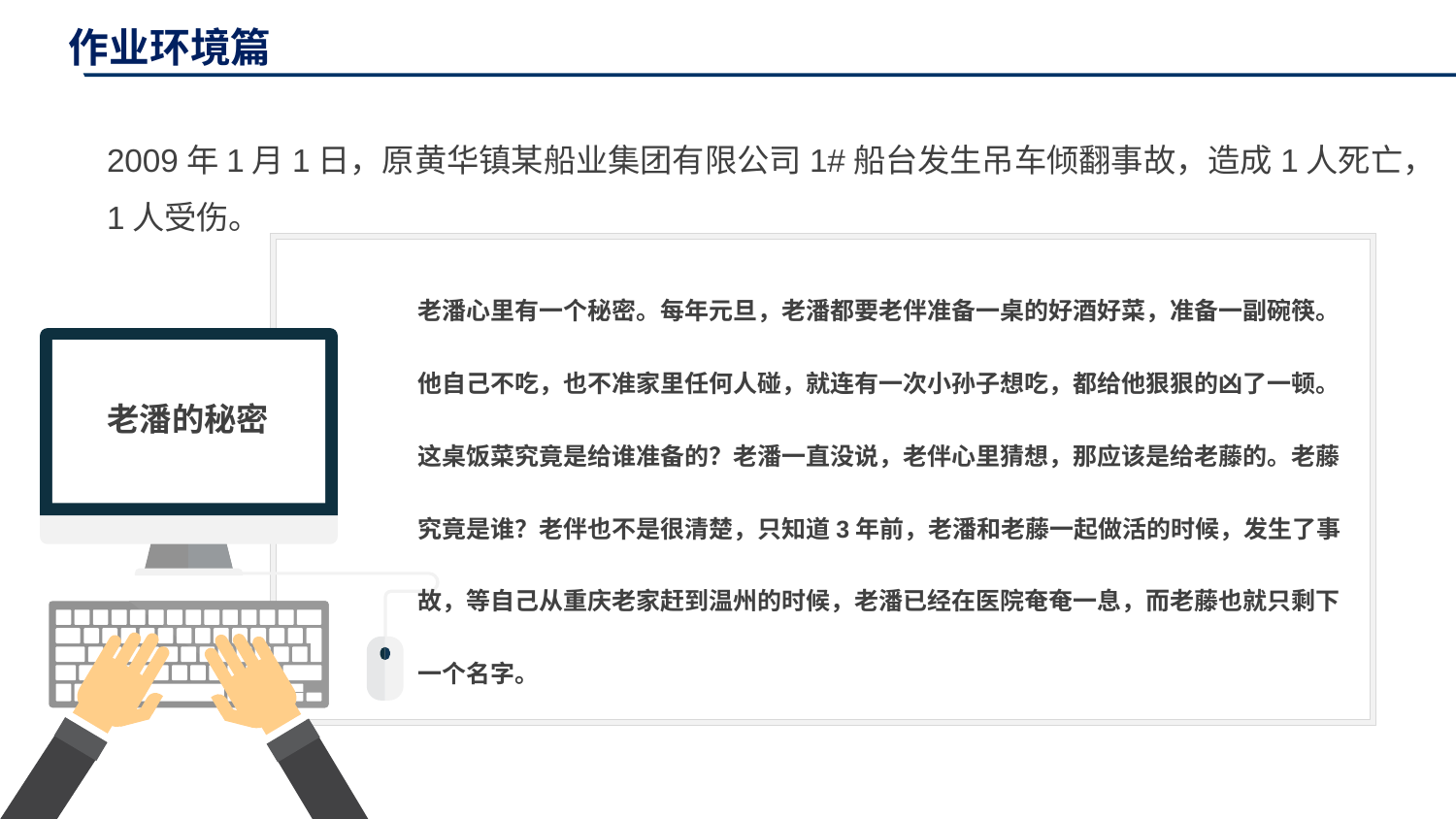

作业环境篇

2009年1月1日，原黄华镇某船业集团有限公司1#船台发生吊车倾翻事故，造成1人死亡，1人受伤。

老潘心里有一个秘密。每年元旦，老潘都要老伴准备一桌的好酒好菜，准备一副碗筷。他自己不吃，也不准家里任何人碰，就连有一次小孙子想吃，都给他狠狠的凶了一顿。这桌饭菜究竟是给谁准备的？老潘一直没说，老伴心里猜想，那应该是给老藤的。老藤究竟是谁？老伴也不是很清楚，只知道3年前，老潘和老藤一起做活的时候，发生了事故，等自己从重庆老家赶到温州的时候，老潘已经在医院奄奄一息，而老藤也就只剩下一个名字。

老潘的秘密